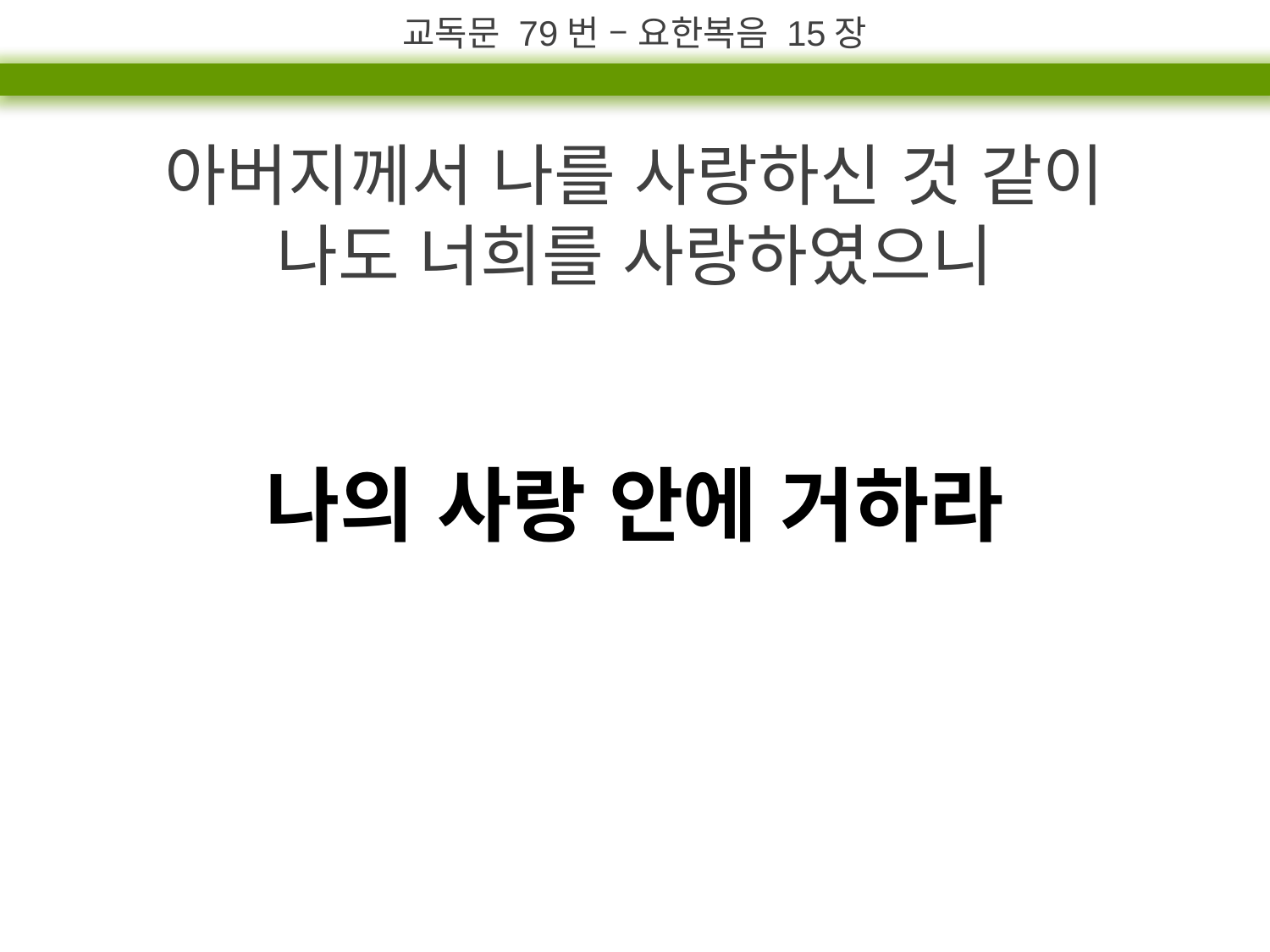

교독문 79번 – 요한복음 15장

아버지께서 나를 사랑하신 것 같이
나도 너희를 사랑하였으니
나의 사랑 안에 거하라